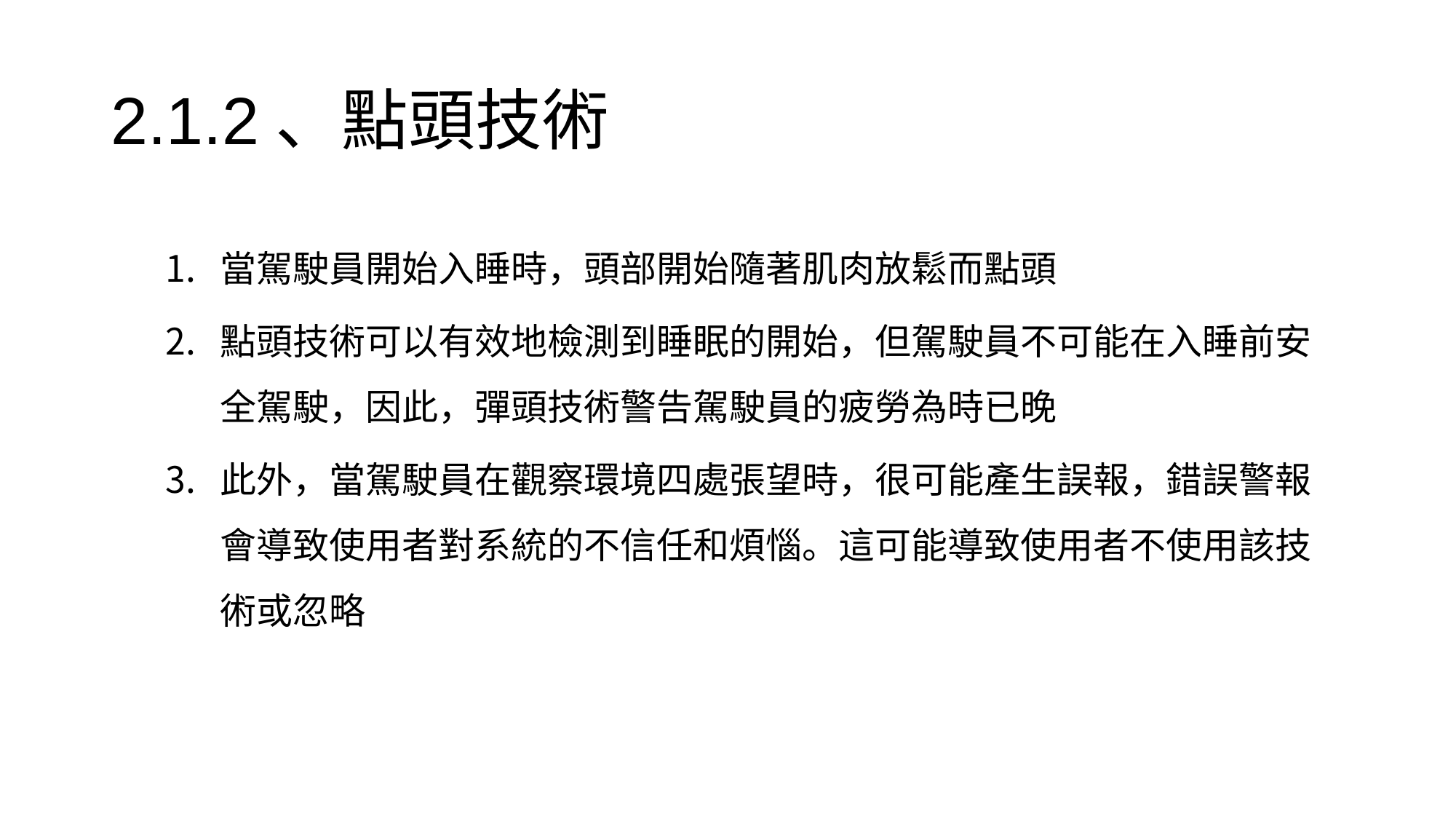

# 2.1.2、點頭技術
當駕駛員開始入睡時，頭部開始隨著肌肉放鬆而點頭
點頭技術可以有效地檢測到睡眠的開始，但駕駛員不可能在入睡前安全駕駛，因此，彈頭技術警告駕駛員的疲勞為時已晚
此外，當駕駛員在觀察環境四處張望時，很可能產生誤報，錯誤警報會導致使用者對系統的不信任和煩惱。這可能導致使用者不使用該技術或忽略